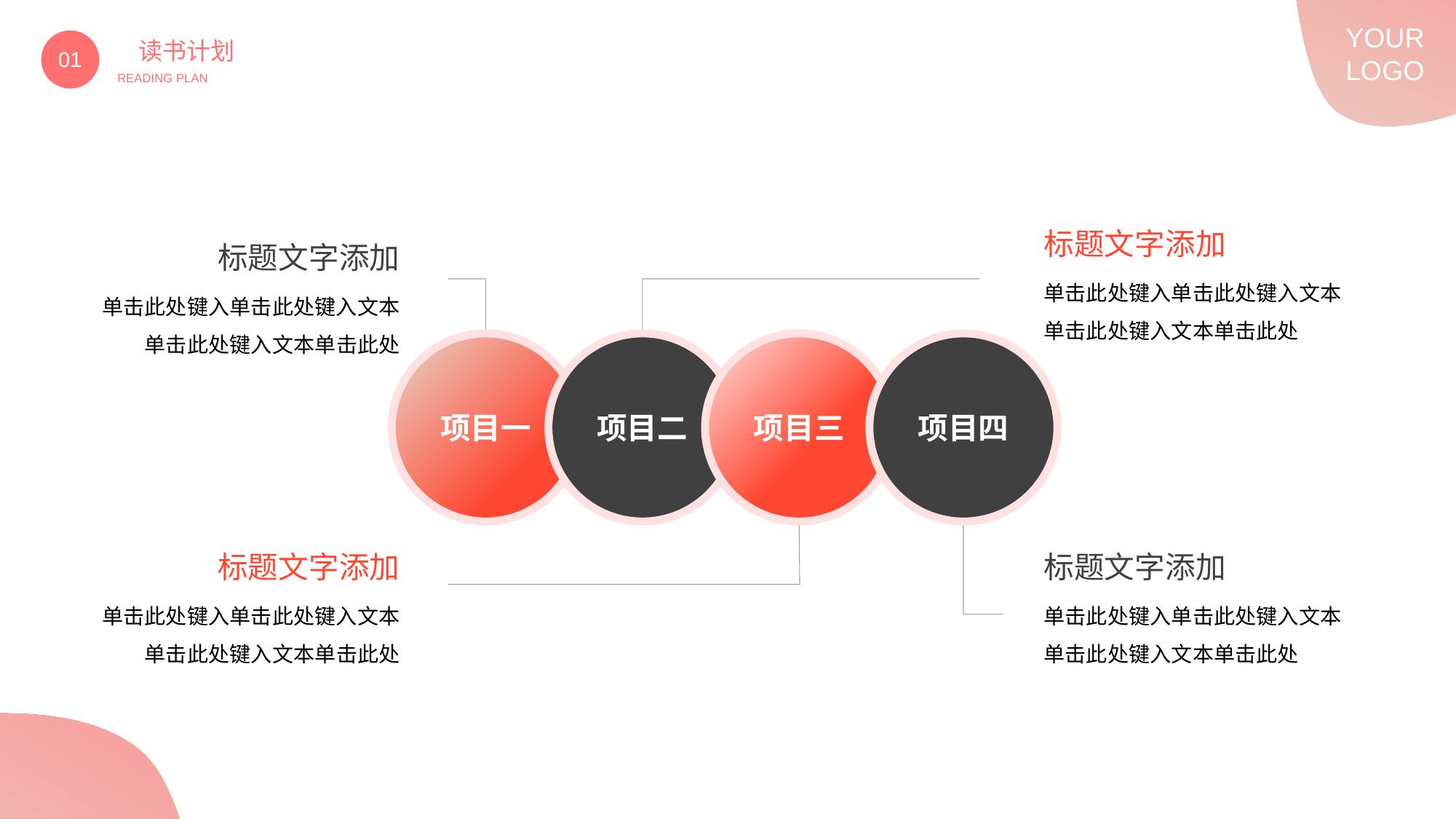

YOUR
LOGO

01
读书计划
READING PLAN
标题文字添加
单击此处键入单击此处键入文本单击此处键入文本单击此处
标题文字添加
单击此处键入单击此处键入文本单击此处键入文本单击此处

项目一
项目二
项目三
项目四
标题文字添加
单击此处键入单击此处键入文本单击此处键入文本单击此处
标题文字添加
单击此处键入单击此处键入文本单击此处键入文本单击此处